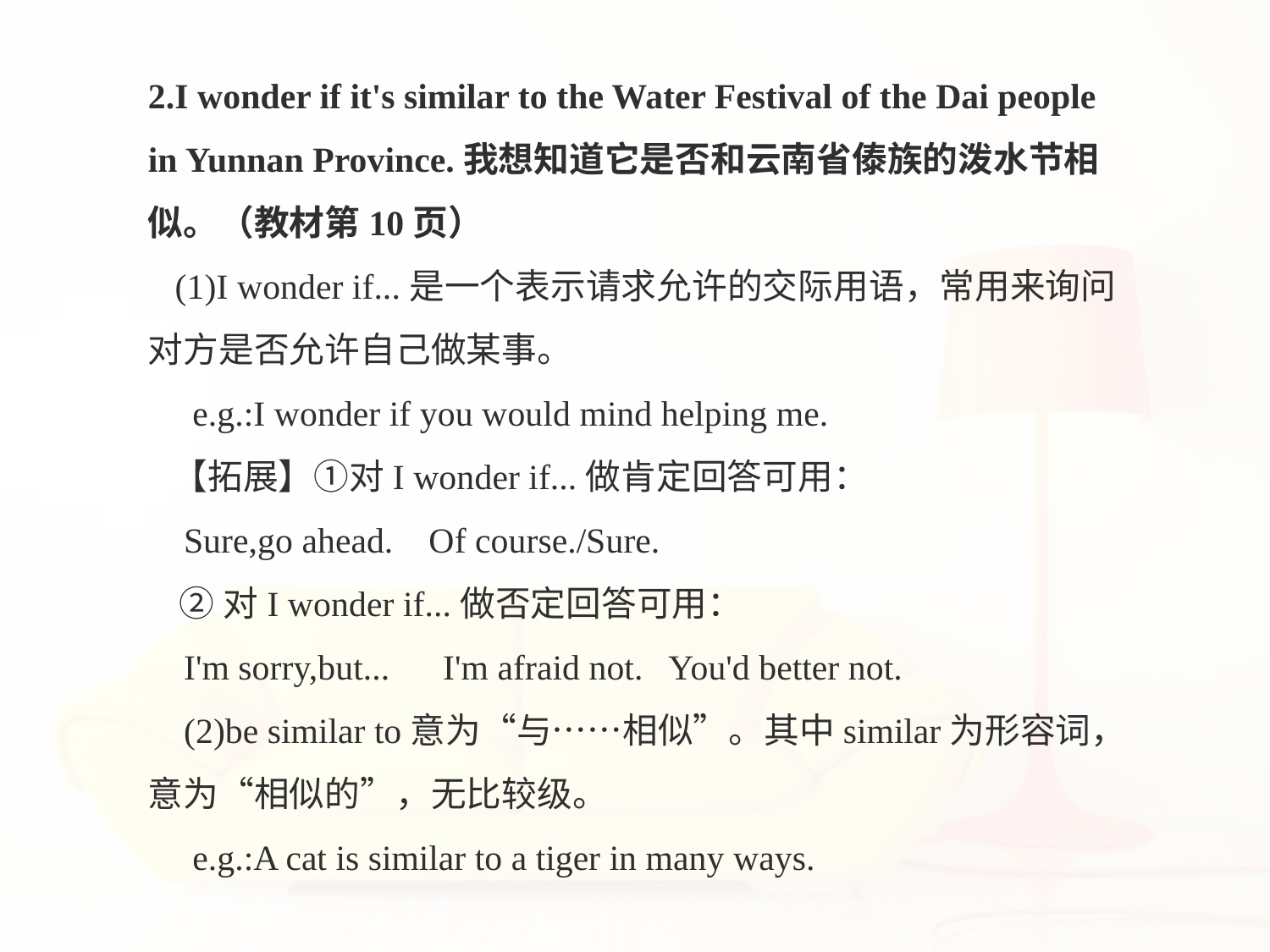

2.I wonder if it's similar to the Water Festival of the Dai people in Yunnan Province.我想知道它是否和云南省傣族的泼水节相似。（教材第10页）
   (1)I wonder if...是一个表示请求允许的交际用语，常用来询问对方是否允许自己做某事。
     e.g.:I wonder if you would mind helping me.
  【拓展】①对I wonder if...做肯定回答可用：
    Sure,go ahead.    Of course./Sure.
    ②对I wonder if...做否定回答可用：
    I'm sorry,but...      I'm afraid not.   You'd better not.
    (2)be similar to意为“与……相似”。其中similar为形容词，意为“相似的”，无比较级。
     e.g.:A cat is similar to a tiger in many ways.